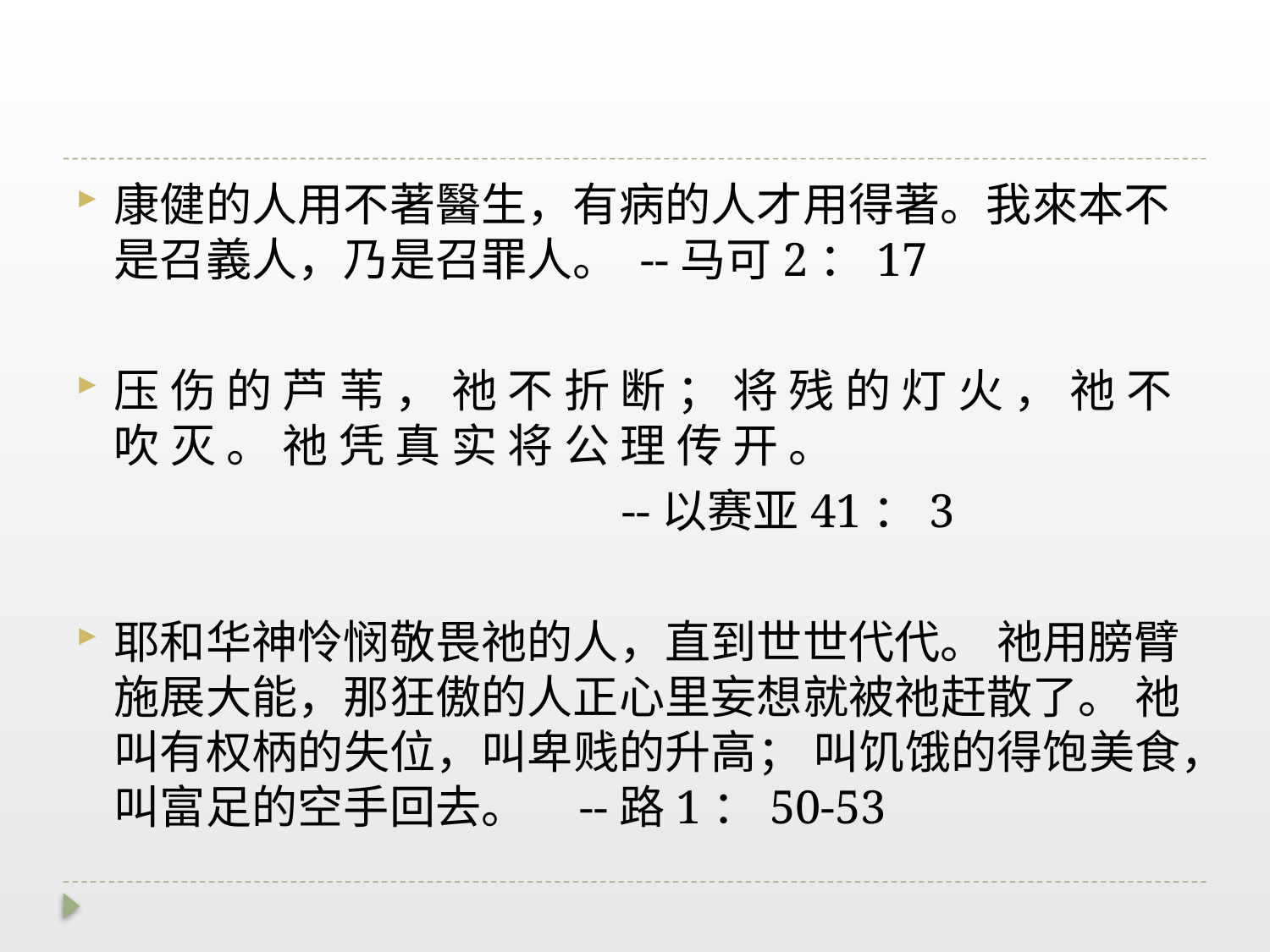

康健的人用不著醫生，有病的人才用得著。我來本不是召義人，乃是召罪人。 --马可2：17

压 伤 的 芦 苇 ， 祂 不 折 断 ； 将 残 的 灯 火 ， 祂 不 吹 灭 。 祂 凭 真 实 将 公 理 传 开 。
			 		--以赛亚41：3

耶和华神怜悯敬畏祂的人，直到世世代代。 祂用膀臂施展大能，那狂傲的人正心里妄想就被祂赶散了。 祂叫有权柄的失位，叫卑贱的升高； 叫饥饿的得饱美食，叫富足的空手回去。    --路1：50-53